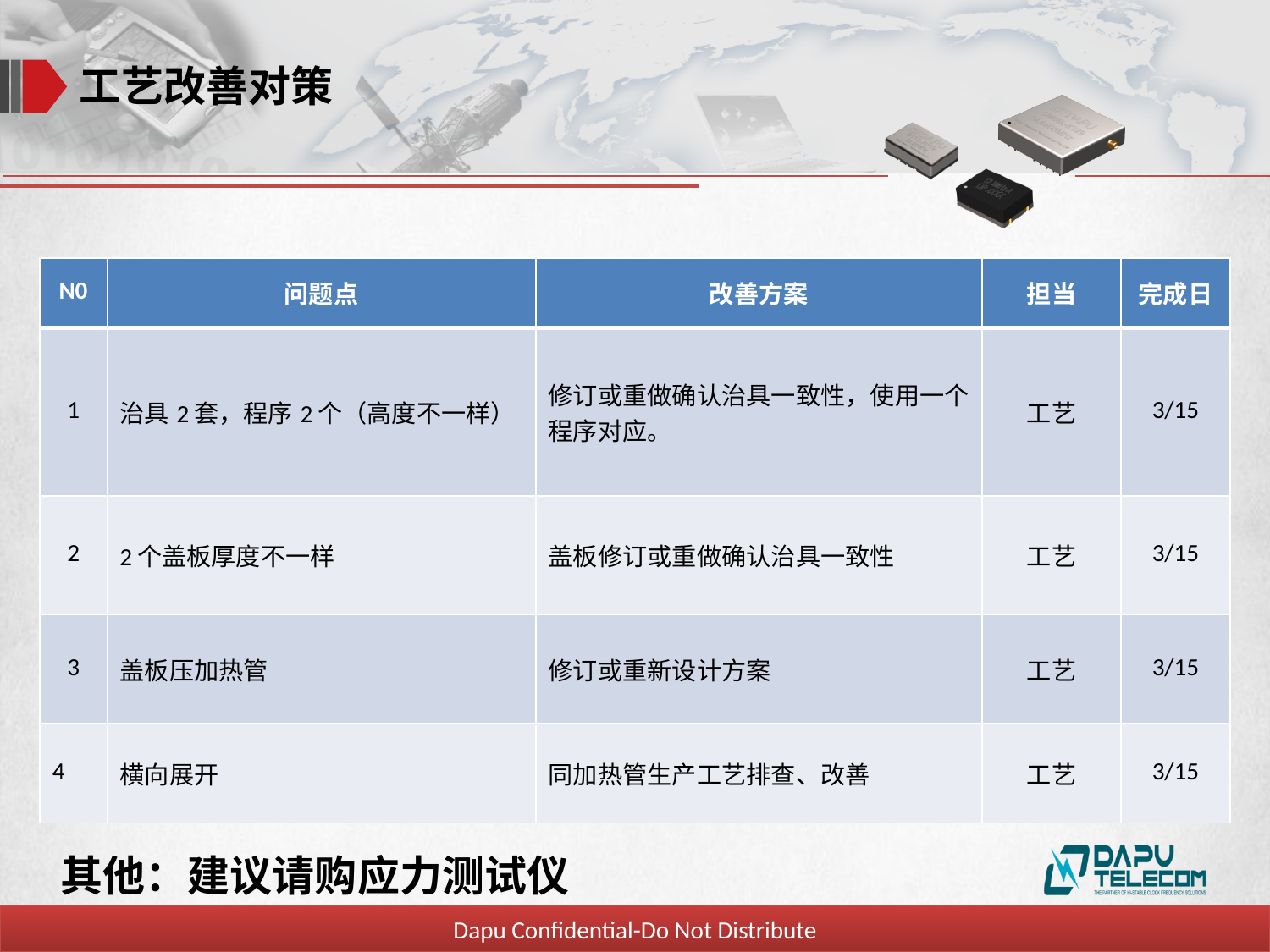

工艺改善对策
| N0 | 问题点 | 改善方案 | 担当 | 完成日 |
| --- | --- | --- | --- | --- |
| 1 | 治具2套，程序2个（高度不一样） | 修订或重做确认治具一致性，使用一个程序对应。 | 工艺 | 3/15 |
| 2 | 2个盖板厚度不一样 | 盖板修订或重做确认治具一致性 | 工艺 | 3/15 |
| 3 | 盖板压加热管 | 修订或重新设计方案 | 工艺 | 3/15 |
| 4 | 横向展开 | 同加热管生产工艺排查、改善 | 工艺 | 3/15 |
其他：建议请购应力测试仪